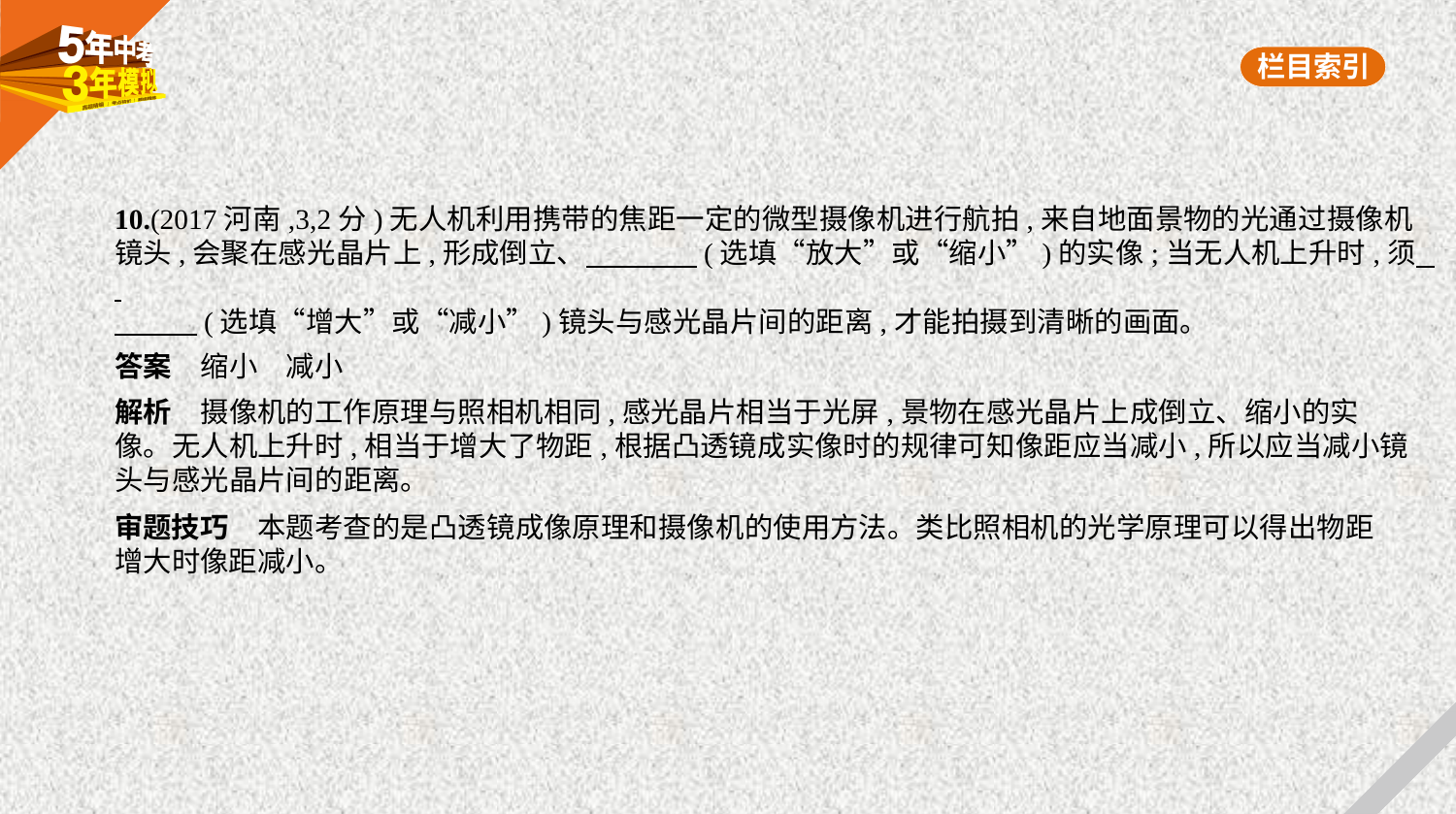

10.(2017河南,3,2分)无人机利用携带的焦距一定的微型摄像机进行航拍,来自地面景物的光通过摄像机
镜头,会聚在感光晶片上,形成倒立、　　　    (选填“放大”或“缩小”)的实像;当无人机上升时,须    
　　    (选填“增大”或“减小”)镜头与感光晶片间的距离,才能拍摄到清晰的画面。
答案　缩小　减小
解析　摄像机的工作原理与照相机相同,感光晶片相当于光屏,景物在感光晶片上成倒立、缩小的实
像。无人机上升时,相当于增大了物距,根据凸透镜成实像时的规律可知像距应当减小,所以应当减小镜
头与感光晶片间的距离。
审题技巧　本题考查的是凸透镜成像原理和摄像机的使用方法。类比照相机的光学原理可以得出物距
增大时像距减小。